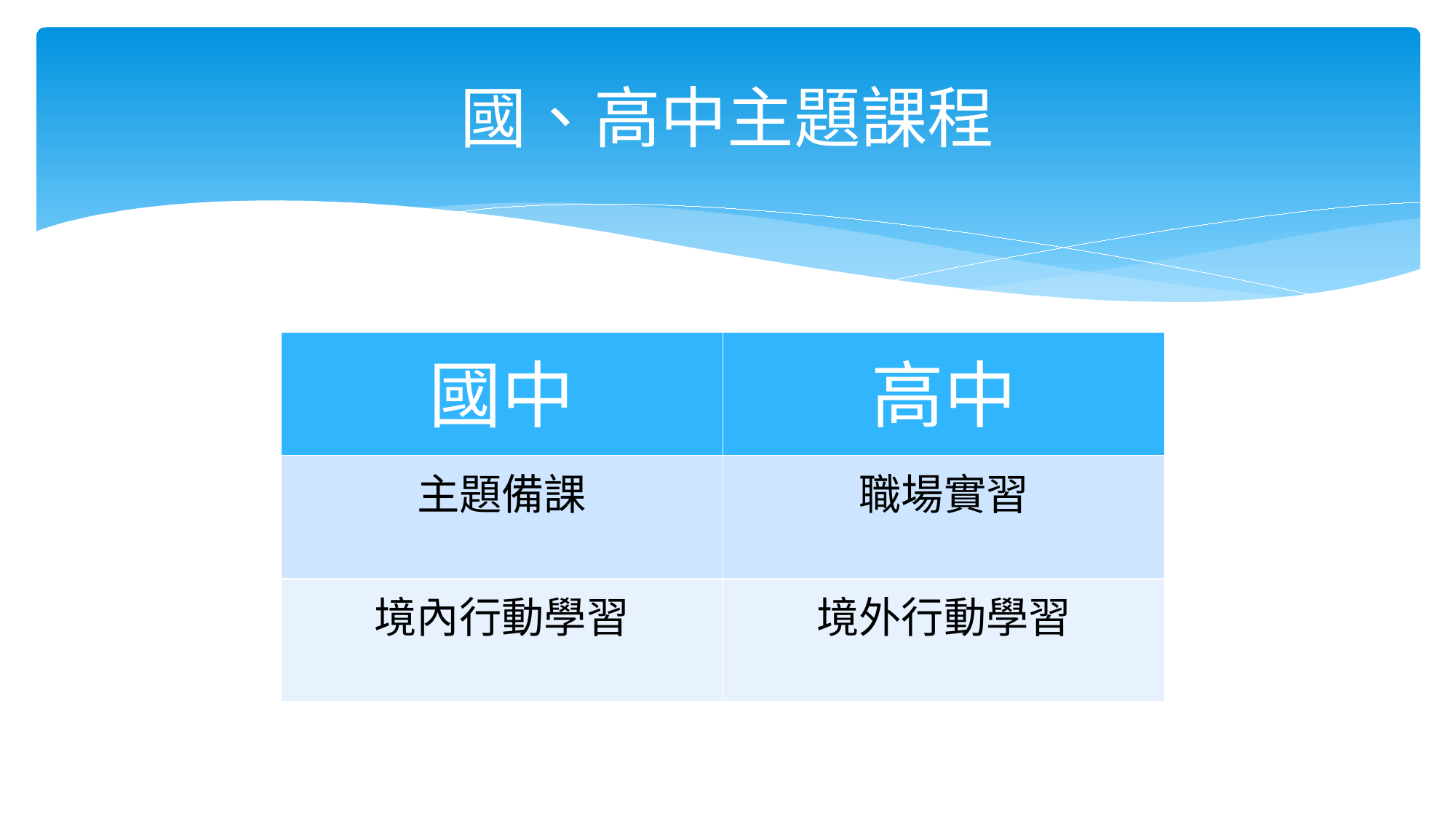

# 國、高中主題課程
| 國中 | 高中 |
| --- | --- |
| 主題備課 | 職場實習 |
| 境內行動學習 | 境外行動學習 |